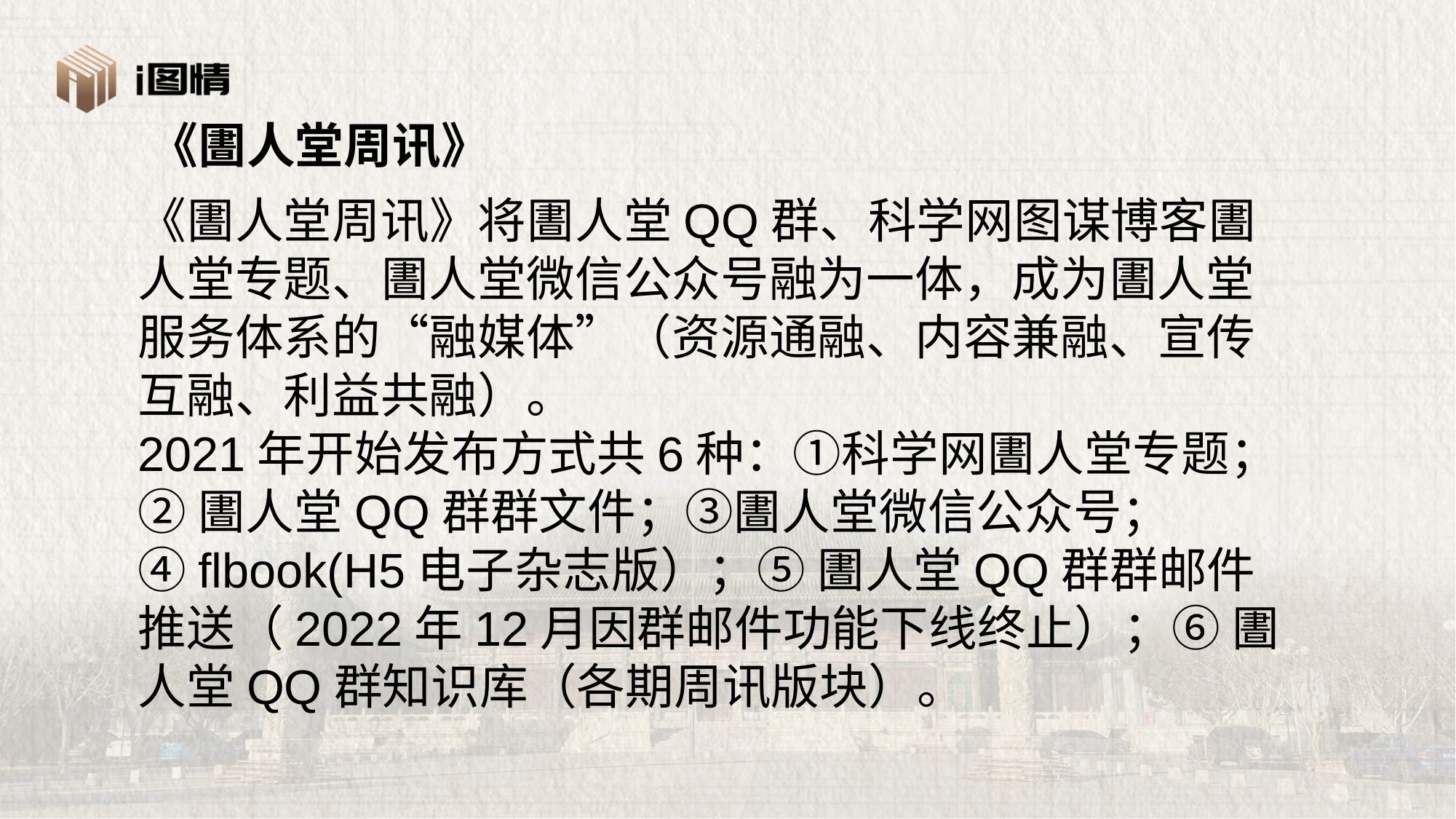

《圕人堂周讯》
《圕人堂周讯》将圕人堂QQ群、科学网图谋博客圕人堂专题、圕人堂微信公众号融为一体，成为圕人堂服务体系的“融媒体”（资源通融、内容兼融、宣传互融、利益共融）。
2021年开始发布方式共6种：①科学网圕人堂专题；② 圕人堂QQ群群文件；③圕人堂微信公众号；④flbook(H5电子杂志版）；⑤ 圕人堂QQ群群邮件推送（2022年12月因群邮件功能下线终止）；⑥ 圕人堂QQ群知识库（各期周讯版块）。
32